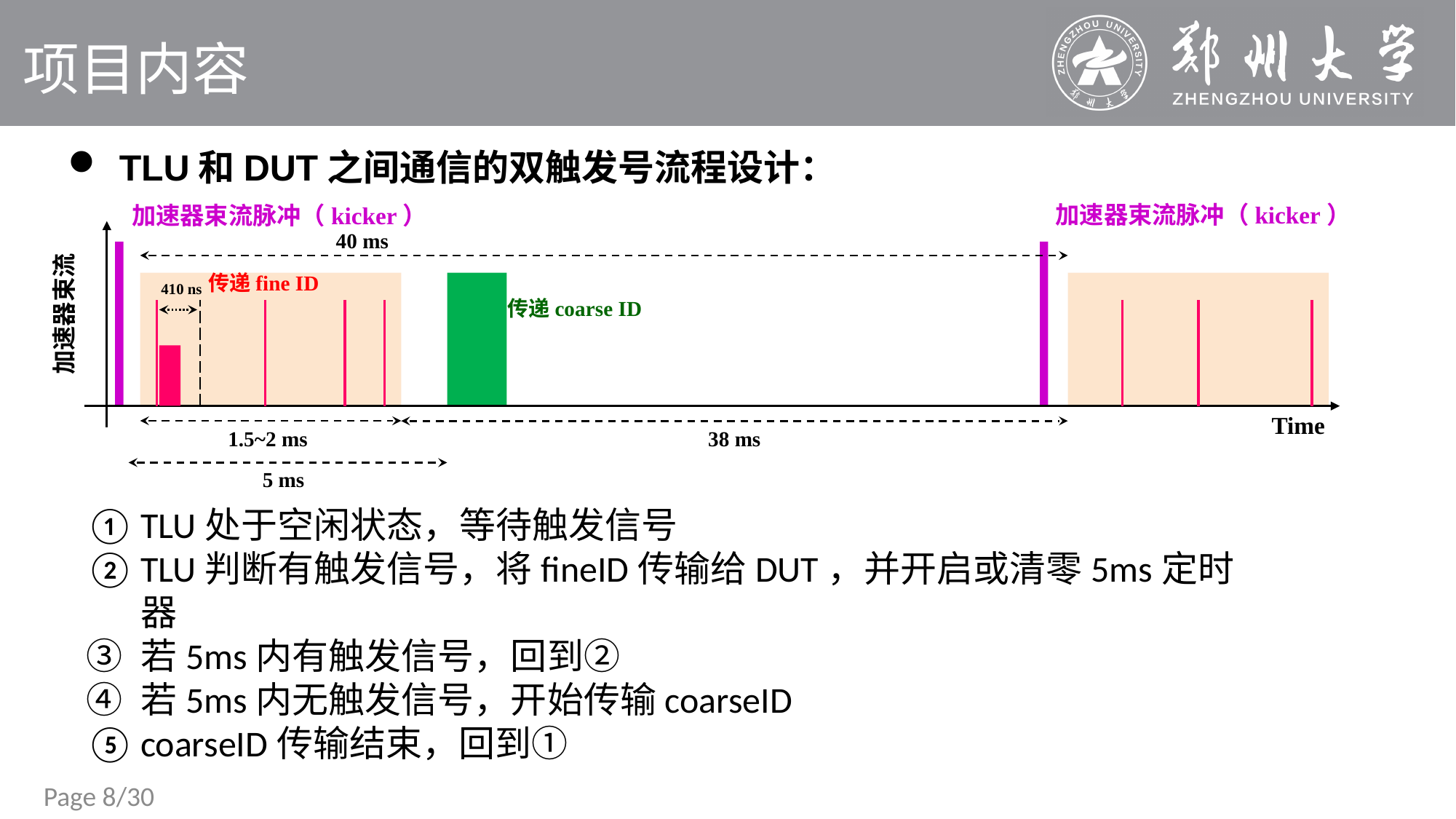

项目内容
 TLU和DUT之间通信的双触发号流程设计：
加速器束流脉冲（kicker）
加速器束流脉冲（kicker）
40 ms

410 ns
加速器束流
Time
38 ms
1.5~2 ms
5 ms

传递fine ID

传递coarse ID

TLU处于空闲状态，等待触发信号
TLU判断有触发信号，将fineID传输给DUT，并开启或清零5ms定时器
若5ms内有触发信号，回到②
若5ms内无触发信号，开始传输coarseID
coarseID传输结束，回到①